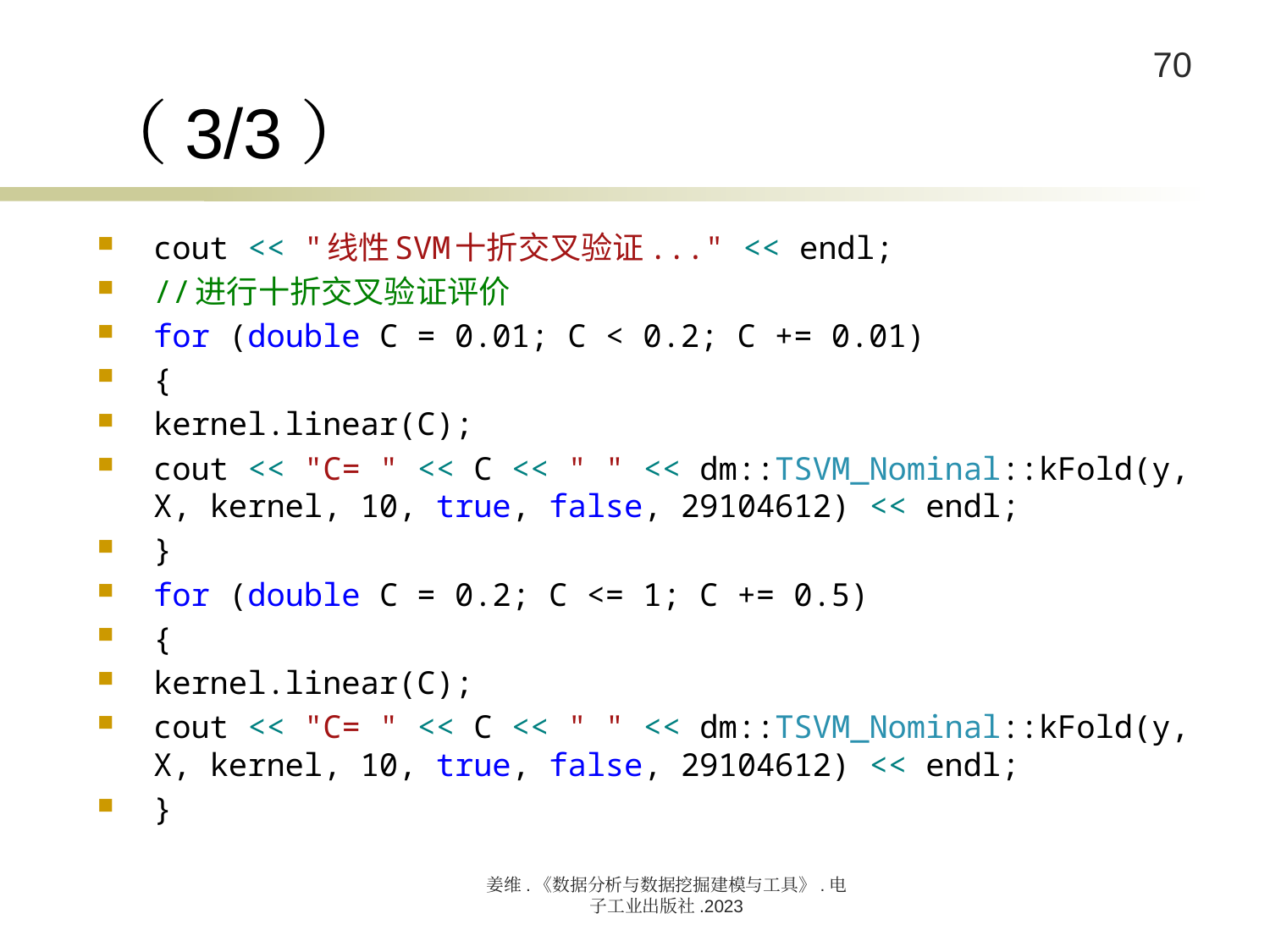

# （3/3）
cout << "线性SVM十折交叉验证..." << endl;
//进行十折交叉验证评价
for (double C = 0.01; C < 0.2; C += 0.01)
{
kernel.linear(C);
cout << "C= " << C << " " << dm::TSVM_Nominal::kFold(y, X, kernel, 10, true, false, 29104612) << endl;
}
for (double C = 0.2; C <= 1; C += 0.5)
{
kernel.linear(C);
cout << "C= " << C << " " << dm::TSVM_Nominal::kFold(y, X, kernel, 10, true, false, 29104612) << endl;
}

姜维.《数据分析与数据挖掘建模与工具》.电子工业出版社.2023